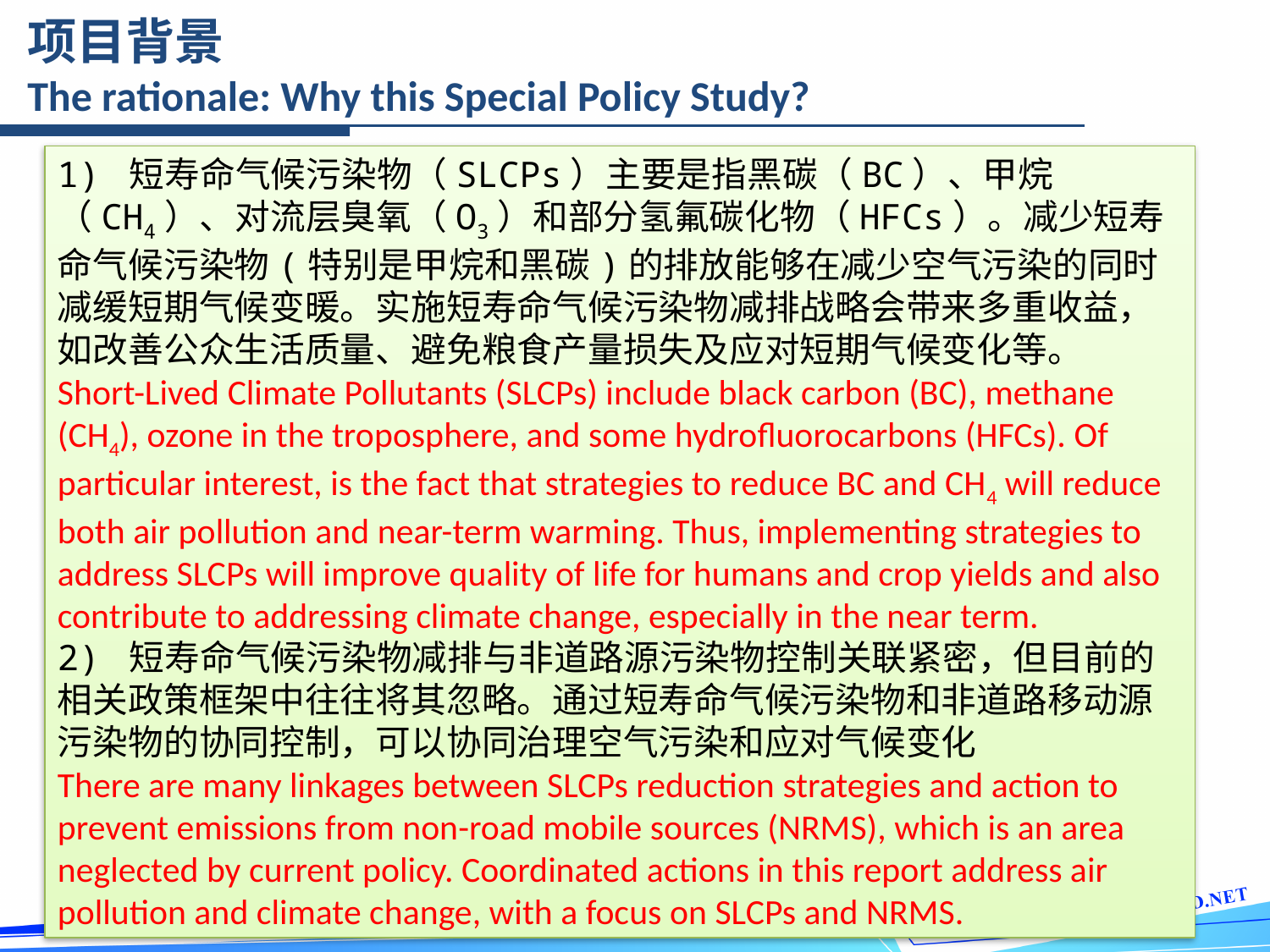

项目背景
The rationale: Why this Special Policy Study?
1) 短寿命气候污染物（SLCPs）主要是指黑碳（BC）、甲烷（CH4）、对流层臭氧（O3）和部分氢氟碳化物（HFCs）。减少短寿命气候污染物(特别是甲烷和黑碳)的排放能够在减少空气污染的同时减缓短期气候变暖。实施短寿命气候污染物减排战略会带来多重收益，如改善公众生活质量、避免粮食产量损失及应对短期气候变化等。
Short-Lived Climate Pollutants (SLCPs) include black carbon (BC), methane (CH4), ozone in the troposphere, and some hydrofluorocarbons (HFCs). Of particular interest, is the fact that strategies to reduce BC and CH4 will reduce both air pollution and near-term warming. Thus, implementing strategies to address SLCPs will improve quality of life for humans and crop yields and also contribute to addressing climate change, especially in the near term.
2) 短寿命气候污染物减排与非道路源污染物控制关联紧密，但目前的相关政策框架中往往将其忽略。通过短寿命气候污染物和非道路移动源污染物的协同控制，可以协同治理空气污染和应对气候变化
There are many linkages between SLCPs reduction strategies and action to prevent emissions from non-road mobile sources (NRMS), which is an area neglected by current policy. Coordinated actions in this report address air pollution and climate change, with a focus on SLCPs and NRMS.